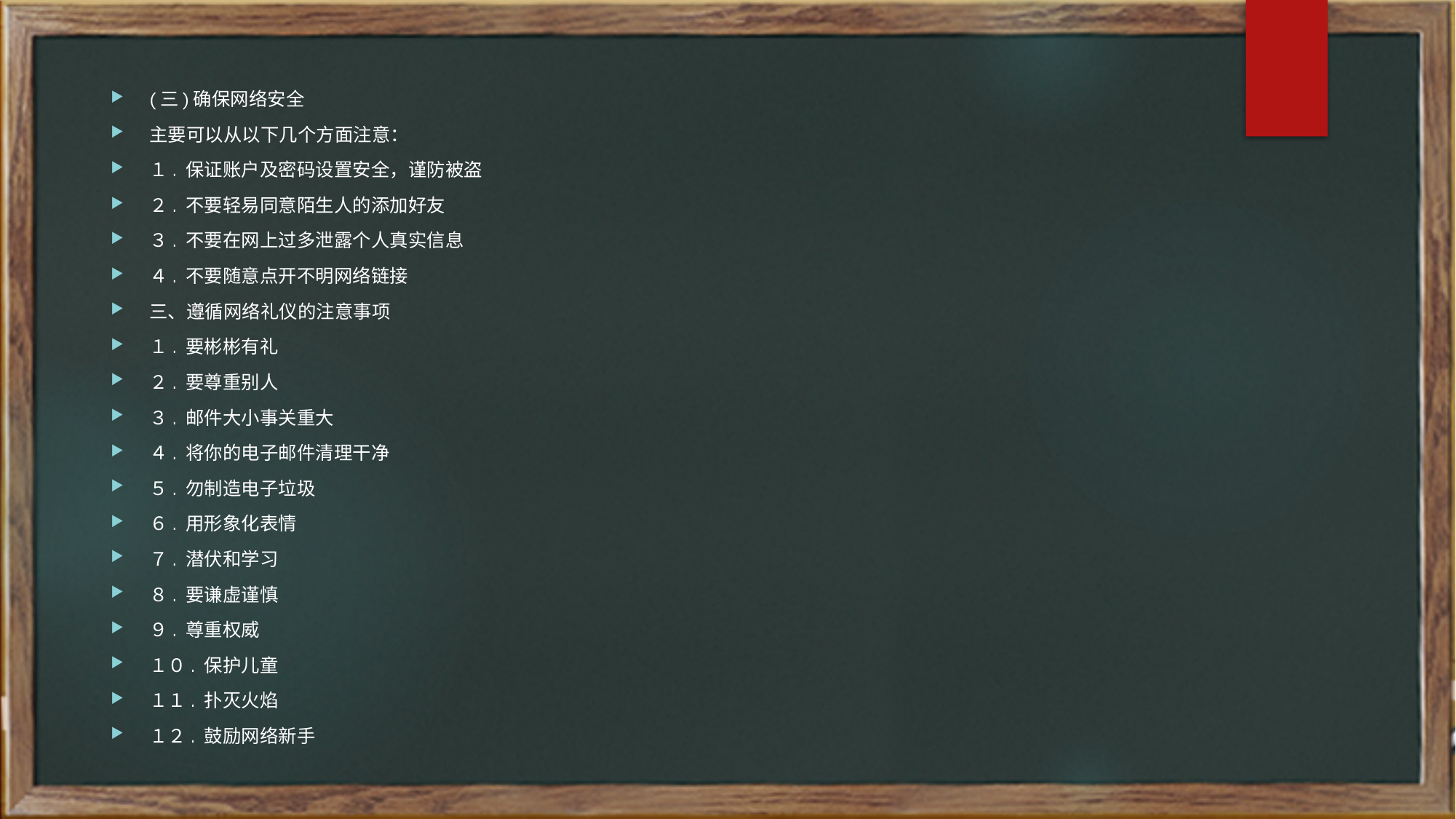

(三)确保网络安全
主要可以从以下几个方面注意：
１. 保证账户及密码设置安全，谨防被盗
２. 不要轻易同意陌生人的添加好友
３. 不要在网上过多泄露个人真实信息
４. 不要随意点开不明网络链接
三、遵循网络礼仪的注意事项
１. 要彬彬有礼
２. 要尊重别人
３. 邮件大小事关重大
４. 将你的电子邮件清理干净
５. 勿制造电子垃圾
６. 用形象化表情
７. 潜伏和学习
８. 要谦虚谨慎
９. 尊重权威
１０. 保护儿童
１１. 扑灭火焰
１２. 鼓励网络新手